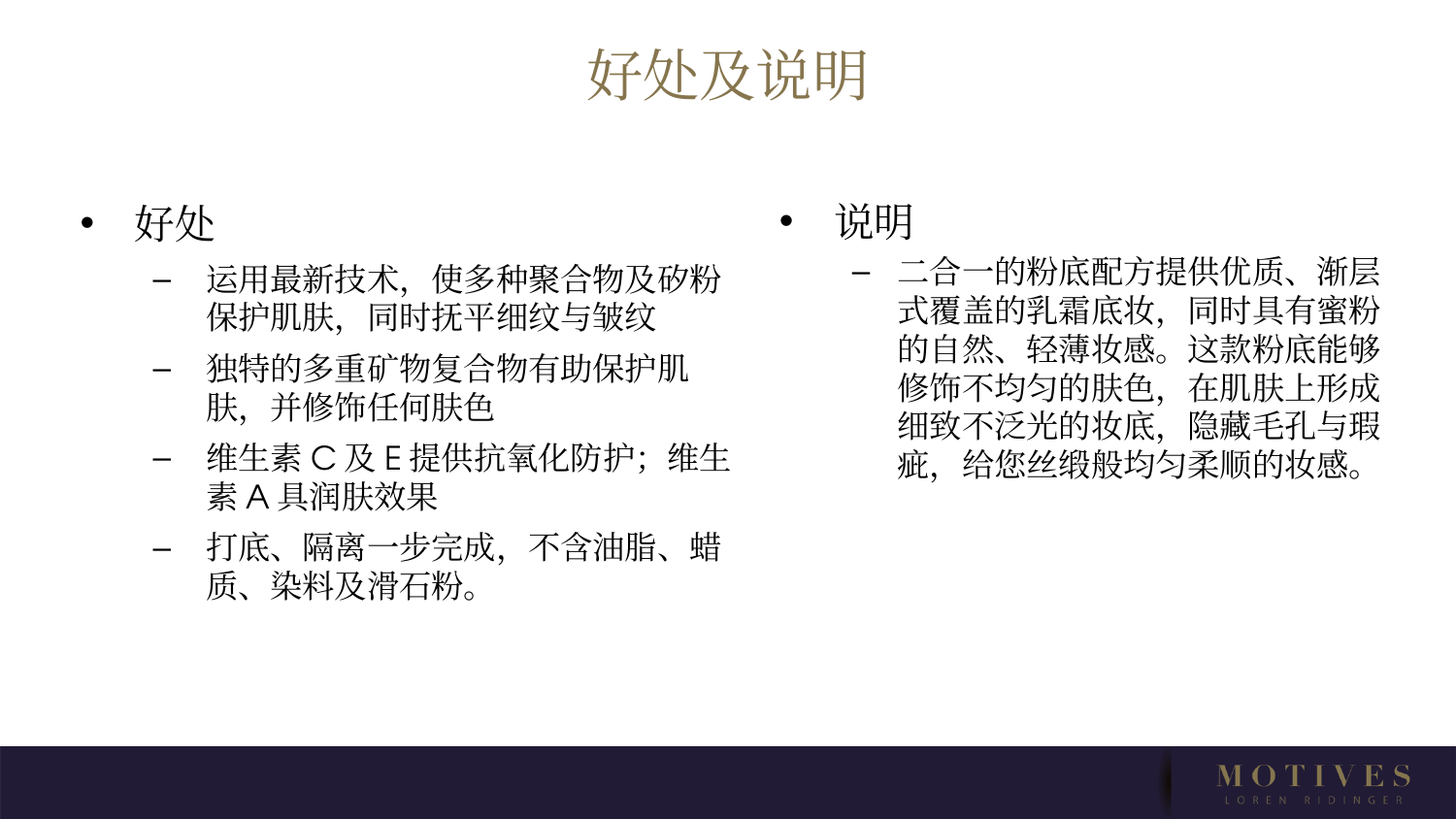

# 好处及说明
说明
二合一的粉底配方提供优质、渐层式覆盖的乳霜底妆，同时具有蜜粉的自然、轻薄妆感。这款粉底能够修饰不均匀的肤色，在肌肤上形成细致不泛光的妆底，隐藏毛孔与瑕疵，给您丝缎般均匀柔顺的妆感。

好处
运用最新技术，使多种聚合物及矽粉保护肌肤，同时抚平细纹与皱纹
独特的多重矿物复合物有助保护肌肤，并修饰任何肤色
维生素C及E提供抗氧化防护；维生素A具润肤效果
打底、隔离一步完成，不含油脂、蜡质、染料及滑石粉。